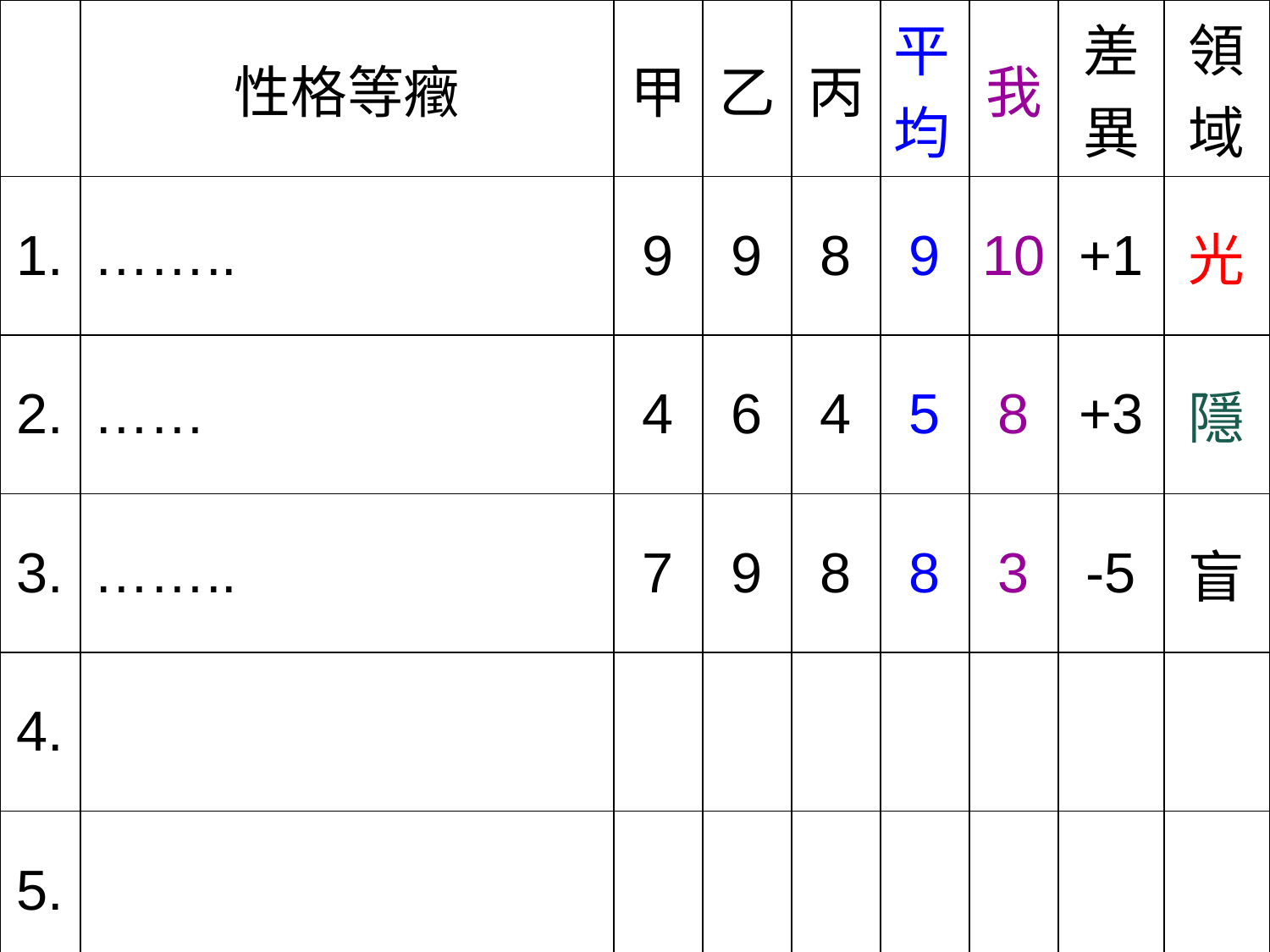

|  | 性格等癥 | 甲 | 乙 | 丙 | 平均 | 我 | 差異 | 領域 |
| --- | --- | --- | --- | --- | --- | --- | --- | --- |
| 1. | …….. | 9 | 9 | 8 | 9 | 10 | +1 | 光 |
| 2. | …… | 4 | 6 | 4 | 5 | 8 | +3 | 隱 |
| 3. | …….. | 7 | 9 | 8 | 8 | 3 | -5 | 盲 |
| 4. |  |  |  |  |  |  |  |  |
| 5. |  |  |  |  |  |  |  |  |